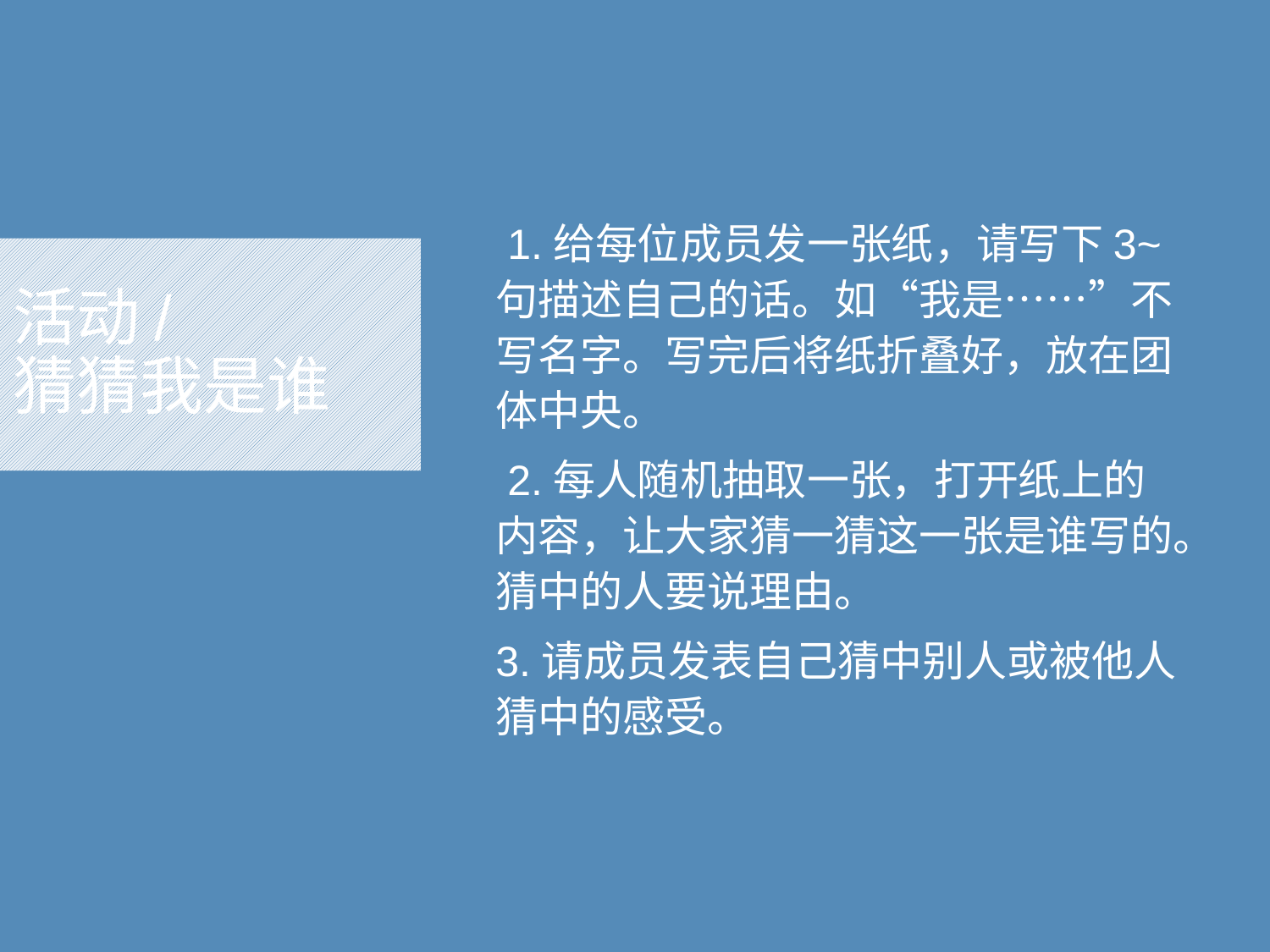

1.给每位成员发一张纸，请写下3~句描述自己的话。如“我是……”不写名字。写完后将纸折叠好，放在团体中央。
 2.每人随机抽取一张，打开纸上的内容，让大家猜一猜这一张是谁写的。猜中的人要说理由。
3.请成员发表自己猜中别人或被他人猜中的感受。
# 活动/ 猜猜我是谁